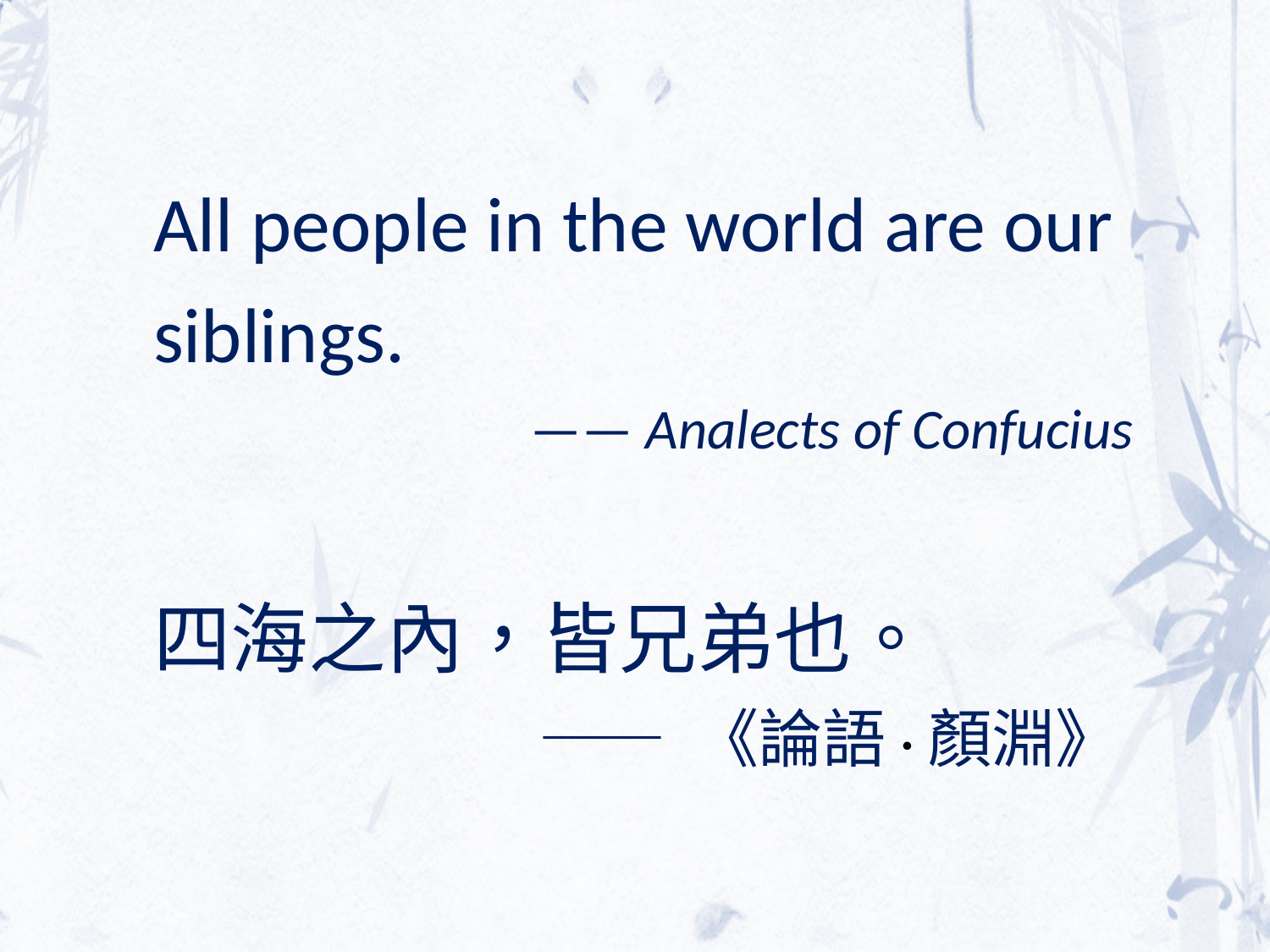

All people in the world are our siblings.
—— Analects of Confucius
四海之內，皆兄弟也。
—— 《論語·顏淵》